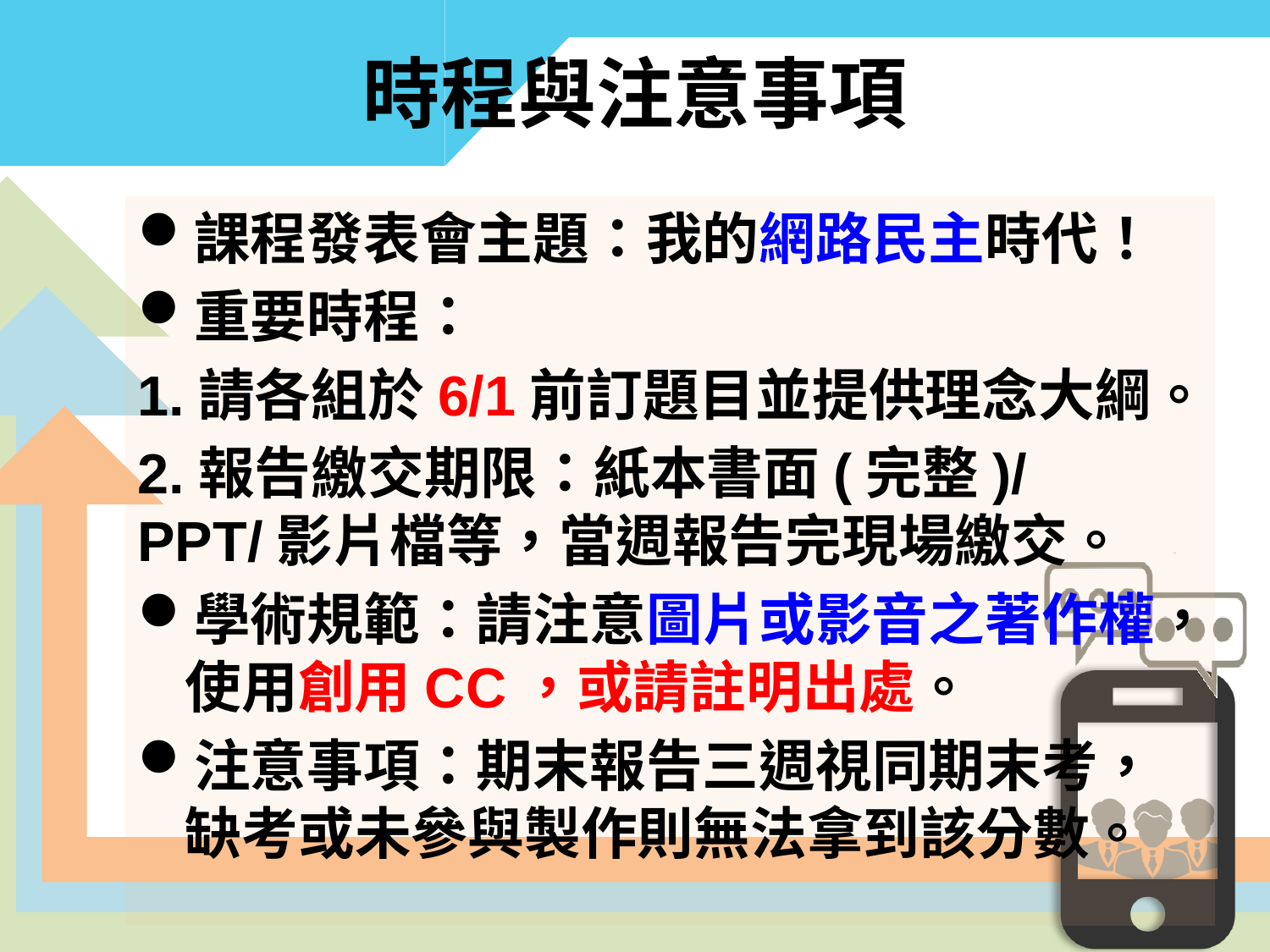

# 時程與注意事項
課程發表會主題：我的網路民主時代！
重要時程：
1.請各組於6/1前訂題目並提供理念大綱。
2.報告繳交期限：紙本書面(完整)/PPT/影片檔等，當週報告完現場繳交。
學術規範：請注意圖片或影音之著作權，使用創用CC，或請註明出處。
注意事項：期末報告三週視同期末考，缺考或未參與製作則無法拿到該分數。